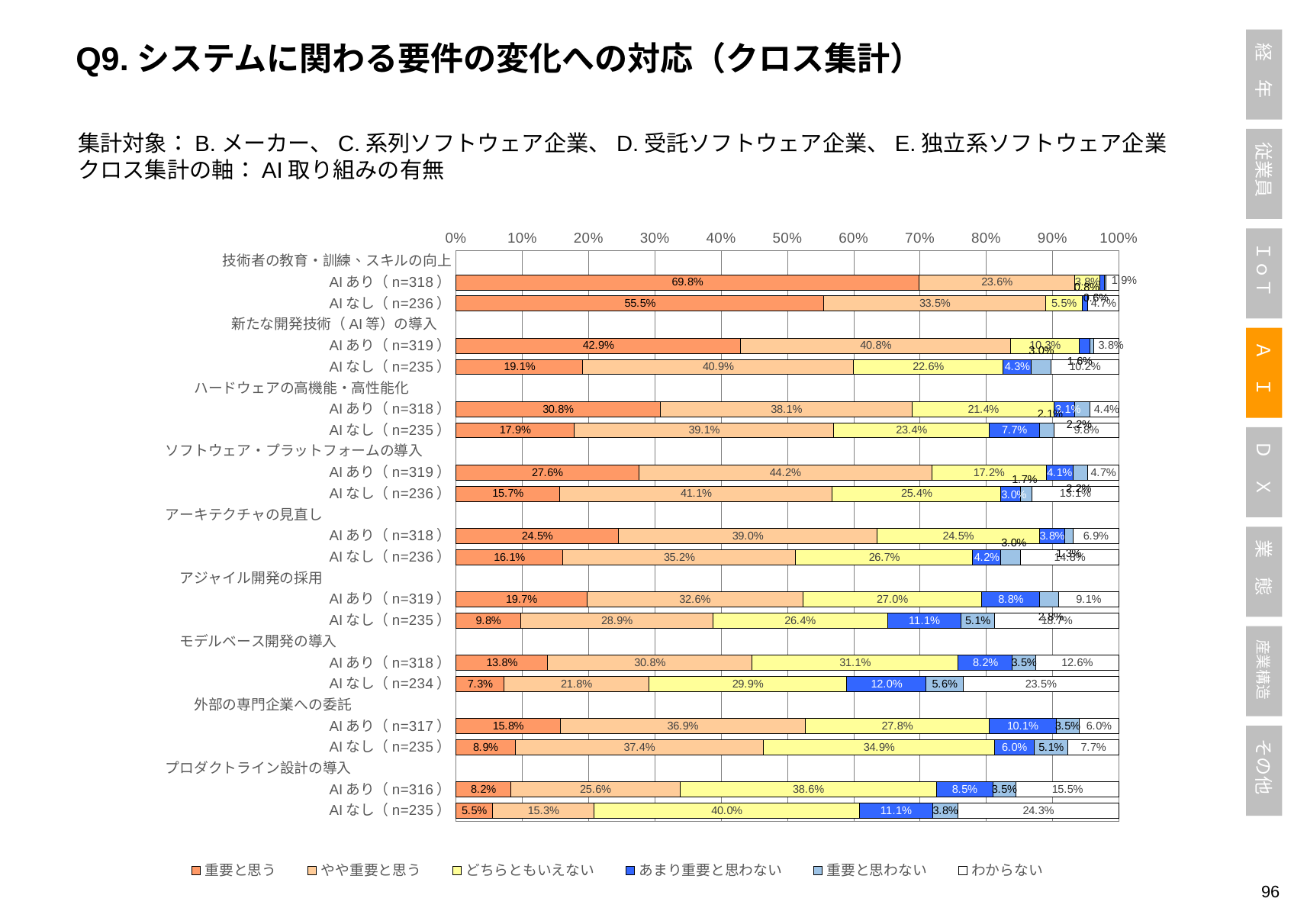

Q9.システムに関わる要件の変化への対応（クロス集計）
集計対象：B.メーカー、C.系列ソフトウェア企業、D.受託ソフトウェア企業、E.独立系ソフトウェア企業
クロス集計の軸：AI取り組みの有無

### Chart

| Category | 重要と思う | やや重要と思う | どちらともいえない | あまり重要と思わない | 重要と思わない | わからない |
|---|---|---|---|---|---|---|
| 技術者の教育・訓練、スキルの向上 | None | None | None | None | None | None |
| AIあり（n=318） | 0.6981132075471698 | 0.2358490566037736 | 0.03773584905660377 | 0.006289308176100629 | 0.0031446540880503146 | 0.018867924528301886 |
| AIなし（n=236） | 0.5550847457627118 | 0.3347457627118644 | 0.05508474576271186 | 0.00847457627118644 | 0.0 | 0.046610169491525424 |
| 新たな開発技術（AI等）の導入　 | None | None | None | None | None | None |
| AIあり（n=319） | 0.42946708463949845 | 0.40752351097178685 | 0.10344827586206896 | 0.01567398119122257 | 0.006269592476489028 | 0.03761755485893417 |
| AIなし（n=235） | 0.19148936170212766 | 0.4085106382978723 | 0.225531914893617 | 0.0425531914893617 | 0.029787234042553193 | 0.10212765957446808 |
| ハードウェアの高機能・高性能化　　　 | None | None | None | None | None | None |
| AIあり（n=318） | 0.3081761006289308 | 0.3805031446540881 | 0.2138364779874214 | 0.031446540880503145 | 0.0220125786163522 | 0.0440251572327044 |
| AIなし（n=235） | 0.17872340425531916 | 0.39148936170212767 | 0.23404255319148937 | 0.07659574468085106 | 0.02127659574468085 | 0.09787234042553192 |
| ソフトウェア・プラットフォームの導入　　 | None | None | None | None | None | None |
| AIあり（n=319） | 0.27586206896551724 | 0.44200626959247646 | 0.1724137931034483 | 0.04075235109717868 | 0.0219435736677116 | 0.047021943573667714 |
| AIなし（n=236） | 0.15677966101694915 | 0.4110169491525424 | 0.2542372881355932 | 0.029661016949152543 | 0.01694915254237288 | 0.13135593220338984 |
| アーキテクチャの見直し　　　　　　　　　 | None | None | None | None | None | None |
| AIあり（n=318） | 0.24528301886792453 | 0.389937106918239 | 0.24528301886792453 | 0.03773584905660377 | 0.012578616352201259 | 0.06918238993710692 |
| AIなし（n=236） | 0.16101694915254236 | 0.3516949152542373 | 0.2669491525423729 | 0.0423728813559322 | 0.029661016949152543 | 0.1483050847457627 |
| アジャイル開発の採用　　　　　　　　　 | None | None | None | None | None | None |
| AIあり（n=319） | 0.1974921630094044 | 0.32601880877742945 | 0.26959247648902823 | 0.0877742946708464 | 0.02821316614420063 | 0.09090909090909091 |
| AIなし（n=235） | 0.09787234042553192 | 0.28936170212765955 | 0.26382978723404255 | 0.11063829787234042 | 0.05106382978723404 | 0.18723404255319148 |
| モデルベース開発の導入　　　　　　　　 | None | None | None | None | None | None |
| AIあり（n=318） | 0.13836477987421383 | 0.3081761006289308 | 0.3113207547169811 | 0.08176100628930817 | 0.03459119496855346 | 0.12578616352201258 |
| AIなし（n=234） | 0.07264957264957266 | 0.21794871794871795 | 0.29914529914529914 | 0.11965811965811966 | 0.05555555555555555 | 0.23504273504273504 |
| 外部の専門企業への委託　　　　　　　 | None | None | None | None | None | None |
| AIあり（n=317） | 0.15772870662460567 | 0.36908517350157727 | 0.277602523659306 | 0.10094637223974763 | 0.03470031545741325 | 0.05993690851735016 |
| AIなし（n=235） | 0.08936170212765958 | 0.37446808510638296 | 0.34893617021276596 | 0.059574468085106386 | 0.05106382978723404 | 0.07659574468085106 |
| プロダクトライン設計の導入　　　　　　　 | None | None | None | None | None | None |
| AIあり（n=316） | 0.08227848101265822 | 0.2563291139240506 | 0.3860759493670886 | 0.08544303797468354 | 0.03481012658227848 | 0.1550632911392405 |
| AIなし（n=235） | 0.05531914893617021 | 0.15319148936170213 | 0.4 | 0.11063829787234042 | 0.03829787234042553 | 0.2425531914893617 |
96